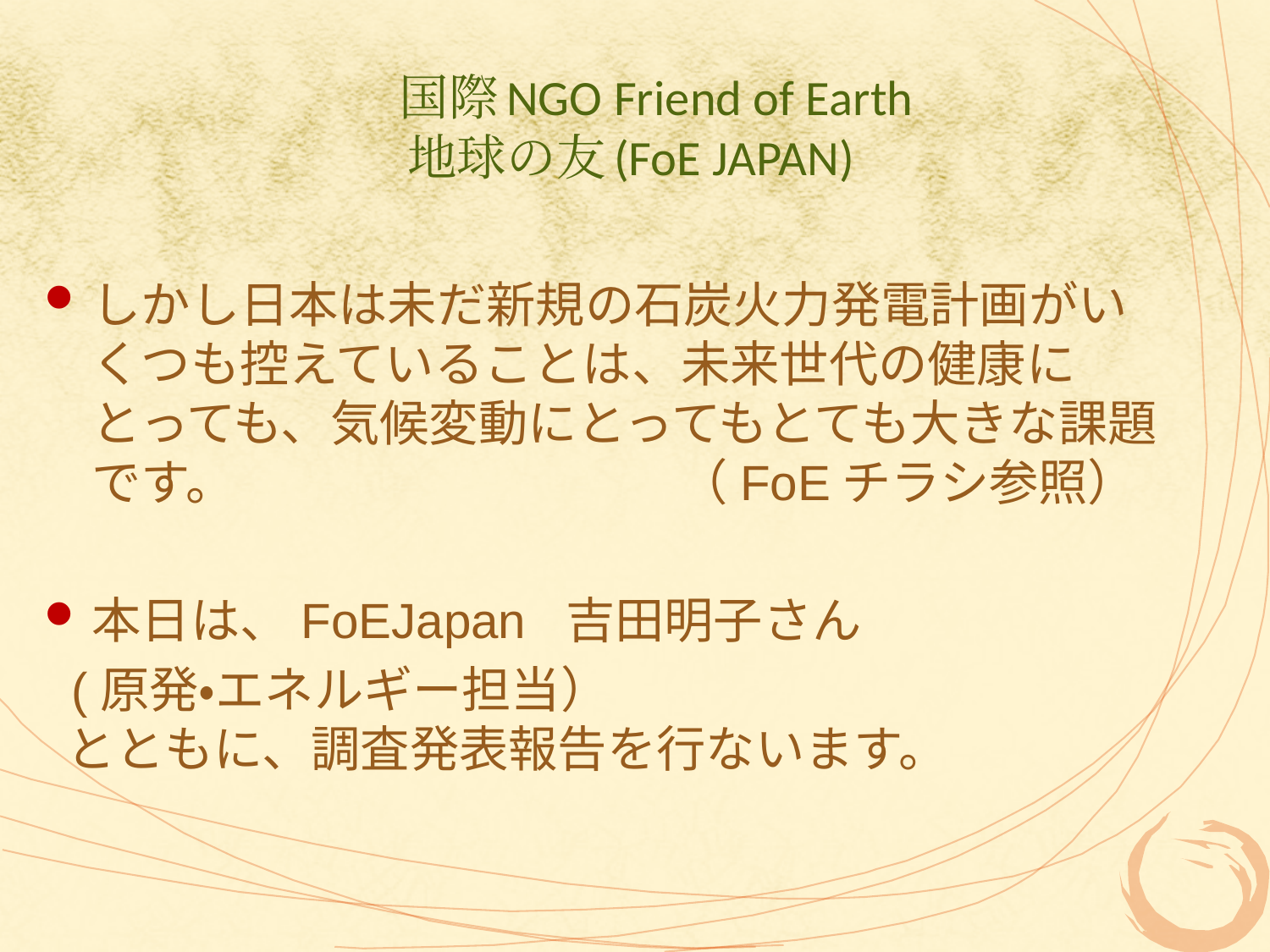

# 国際NGO Friend of Earth 地球の友(FoE JAPAN)
しかし日本は未だ新規の石炭火力発電計画がいくつも控えていることは、未来世代の健康にとっても、気候変動にとってもとても大きな課題です。　　　　　　　　　（FoEチラシ参照）

本日は、FoEJapan  吉田明子さん
  (原発・エネルギー担当）　
  とともに、調査発表報告を行ないます。